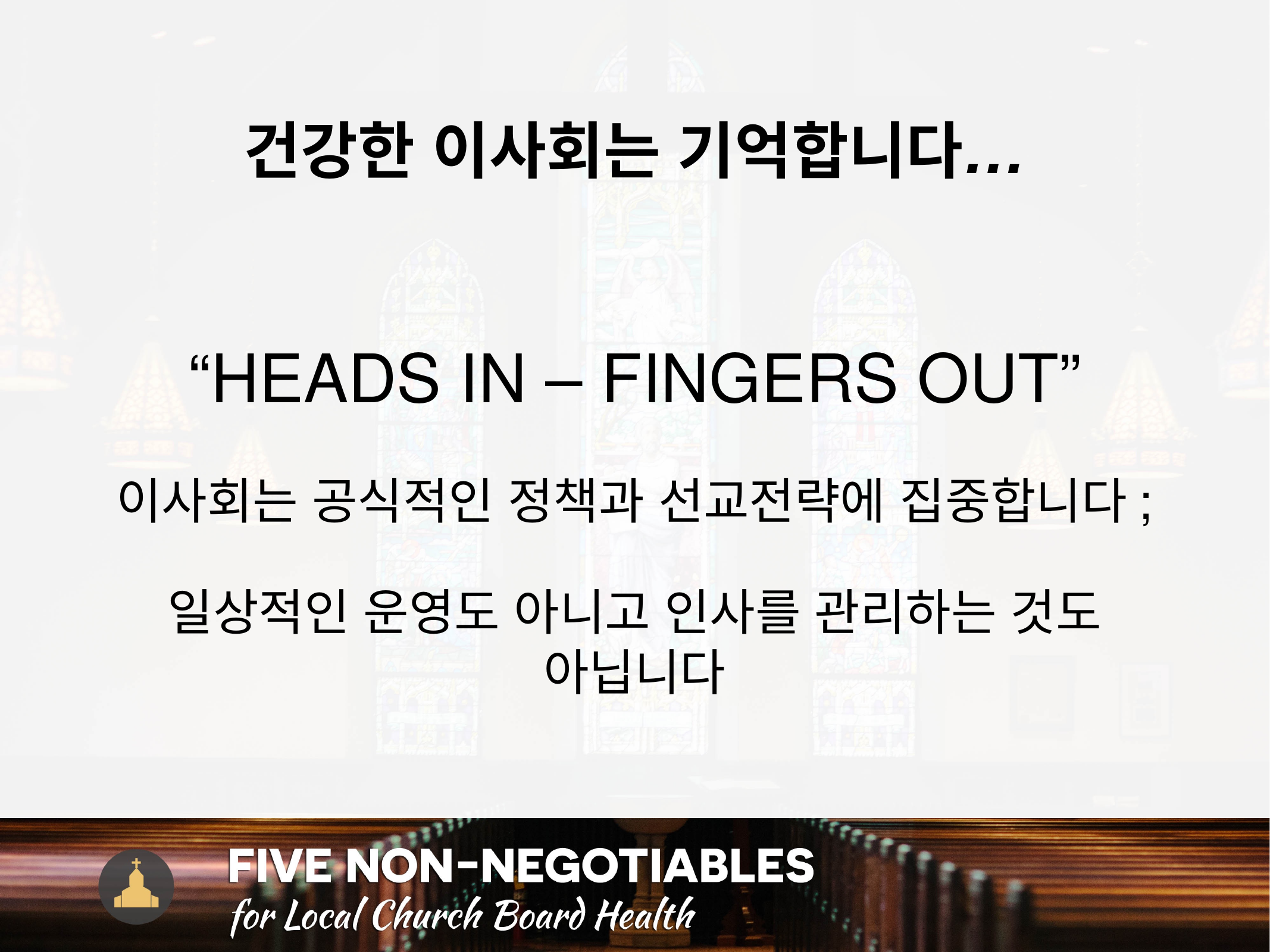

# 건강한 이사회는 기억합니다…
“HEADS IN – FINGERS OUT”
이사회는 공식적인 정책과 선교전략에 집중합니다;
일상적인 운영도 아니고 인사를 관리하는 것도 아닙니다